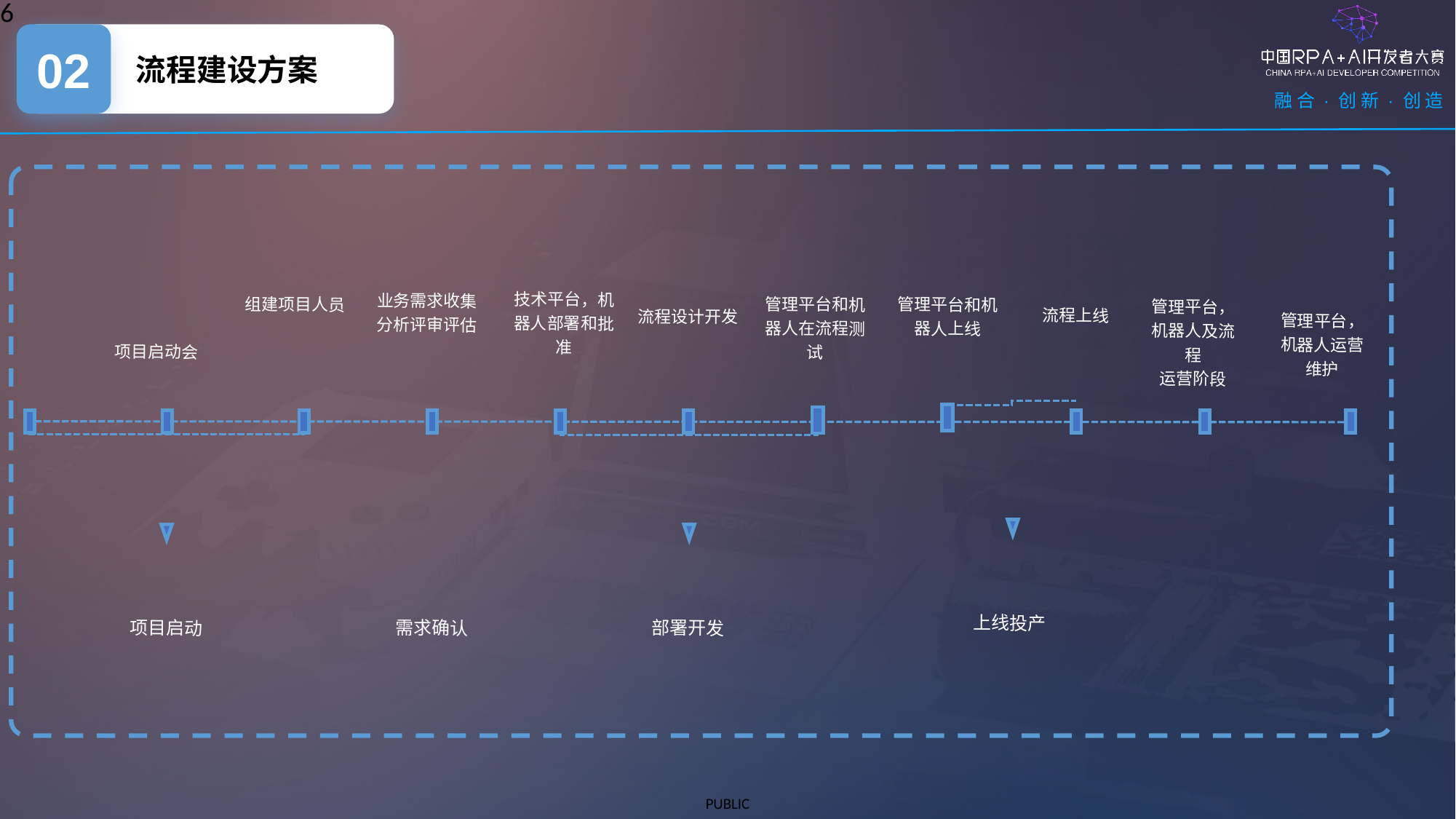

6
02

流程建设方案

技术平台，机器人部署和批准
业务需求收集
分析评审评估
组建项目人员
管理平台和机器人在流程测试
管理平台和机器人上线
管理平台，机器人及流程
运营阶段
流程上线
流程设计开发
项目启动会

上线投产
项目启动
需求确认
部署开发
管理平台，机器人运营维护